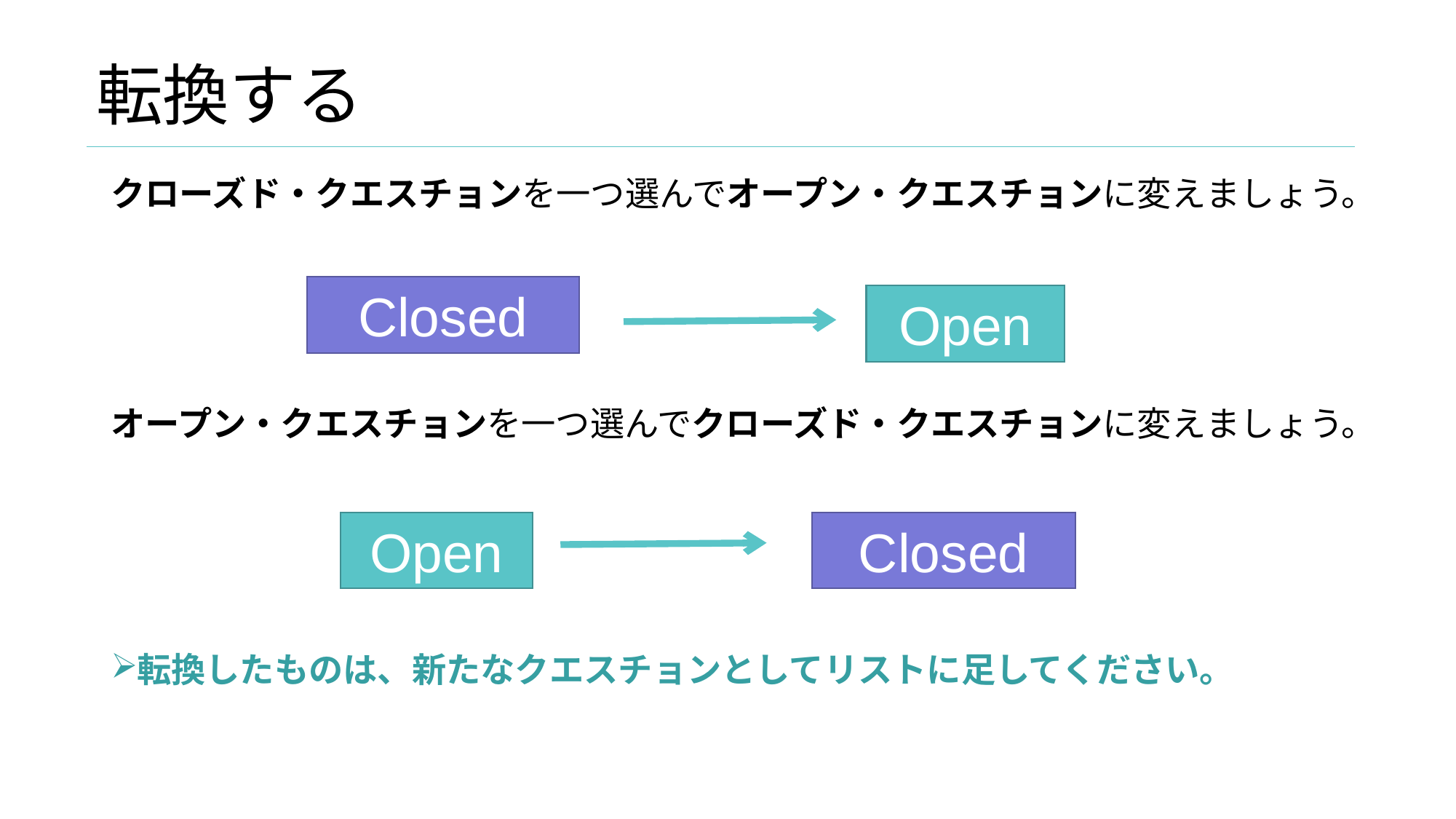

# 転換する
クローズド・クエスチョンを一つ選んでオープン・クエスチョンに変えましょう。

オープン・クエスチョンを一つ選んでクローズド・クエスチョンに変えましょう。

転換したものは、新たなクエスチョンとしてリストに足してください。

Closed
Open

Open
Closed